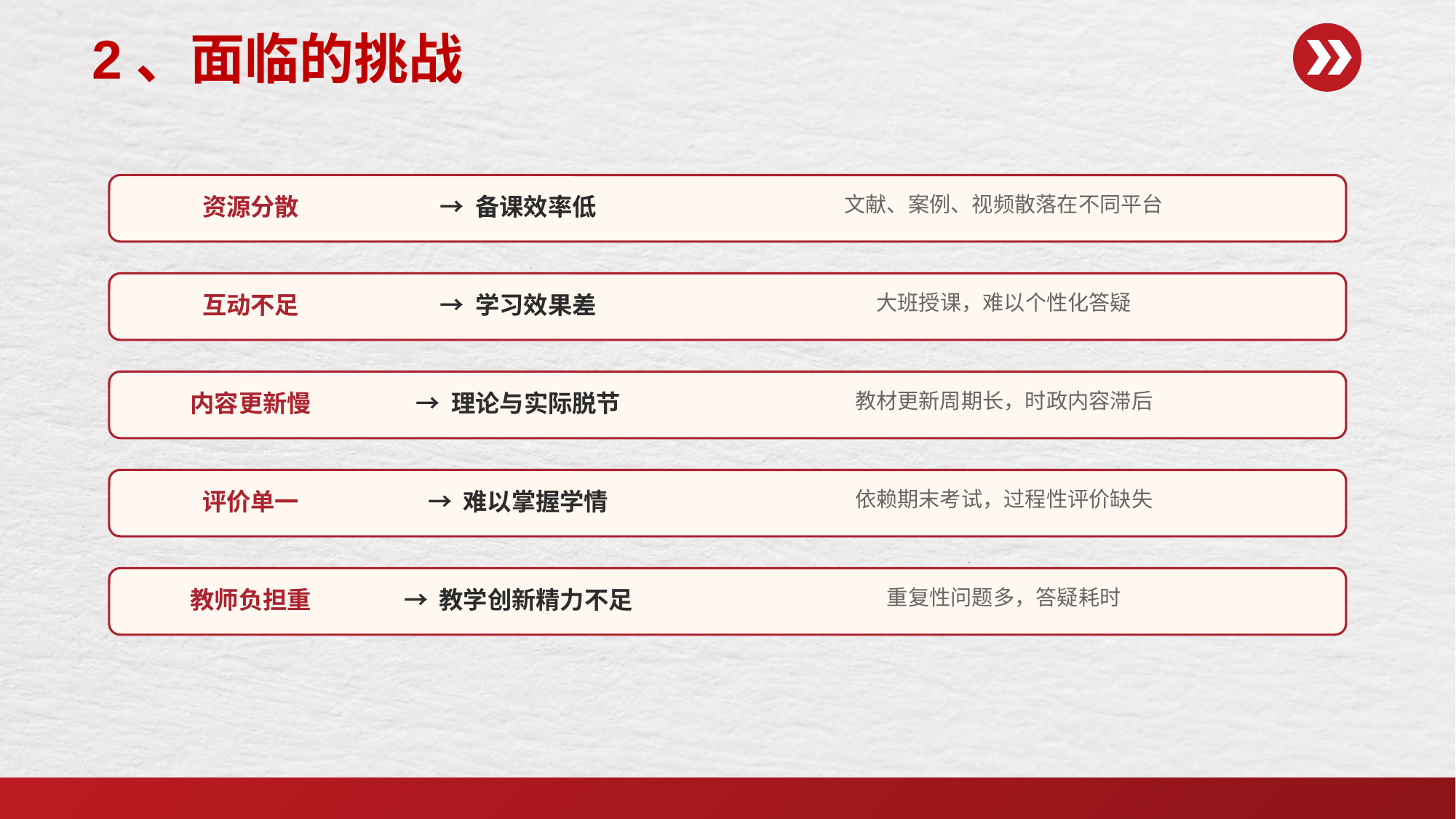

2、面临的挑战

资源分散
→ 备课效率低
文献、案例、视频散落在不同平台

互动不足
→ 学习效果差
大班授课，难以个性化答疑

内容更新慢
→ 理论与实际脱节
教材更新周期长，时政内容滞后

评价单一
→ 难以掌握学情
依赖期末考试，过程性评价缺失

教师负担重
→ 教学创新精力不足
重复性问题多，答疑耗时